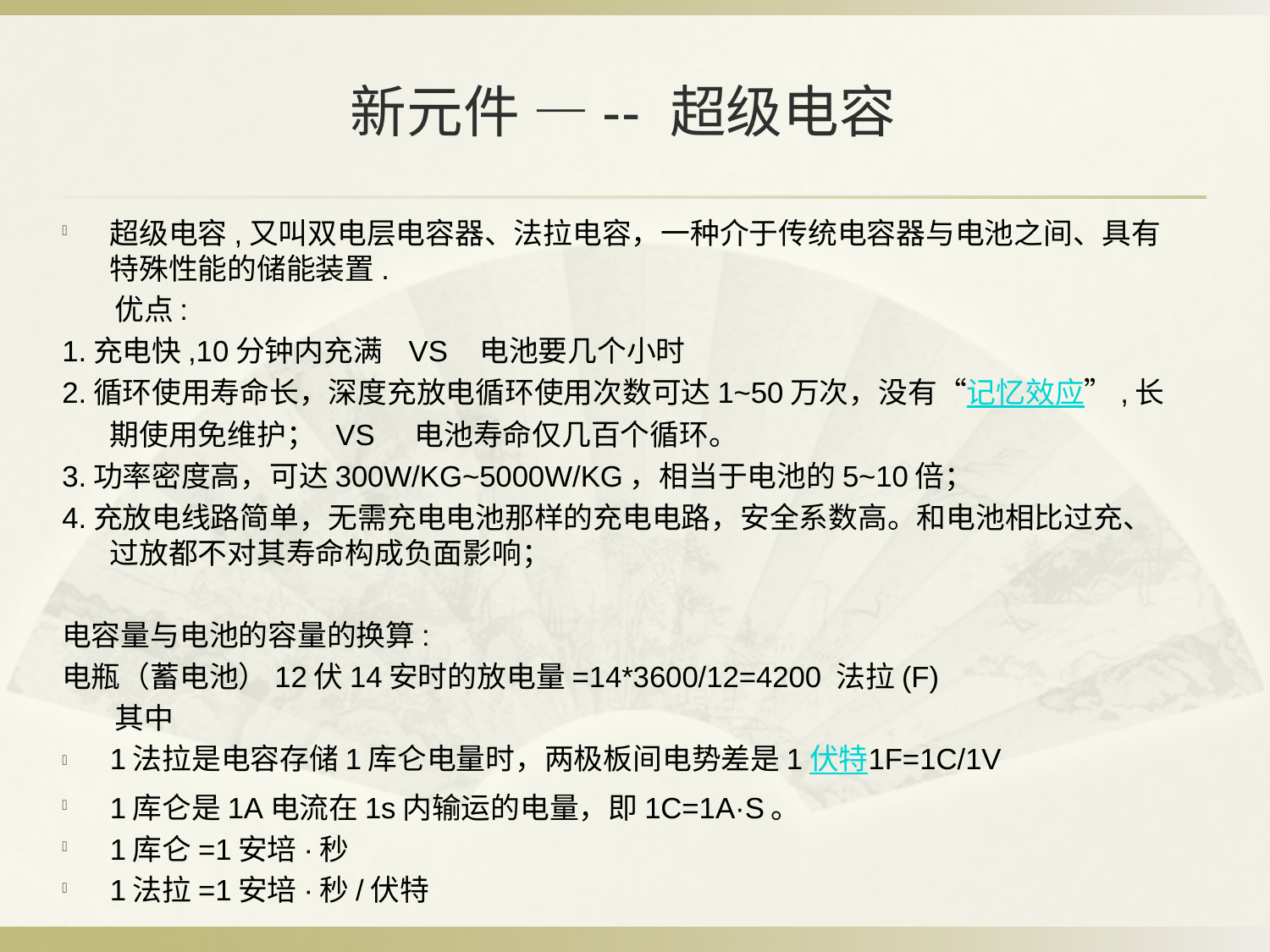

# 新元件 —-- 超级电容
超级电容,又叫双电层电容器、法拉电容，一种介于传统电容器与电池之间、具有特殊性能的储能装置.
       优点:
1.充电快,10分钟内充满   VS   电池要几个小时
2.循环使用寿命长，深度充放电循环使用次数可达1~50万次，没有“记忆效应”,长期使用免维护；  VS    电池寿命仅几百个循环。
3.功率密度高，可达300W/KG~5000W/KG，相当于电池的5~10倍；
4.充放电线路简单，无需充电电池那样的充电电路，安全系数高。和电池相比过充、过放都不对其寿命构成负面影响；

电容量与电池的容量的换算:
电瓶（蓄电池）12伏14安时的放电量=14*3600/12=4200 法拉(F)
       其中
1法拉是电容存储1库仑电量时，两极板间电势差是1伏特1F=1C/1V
1库仑是1A电流在1s内输运的电量，即1C=1A·S。
1库仑=1安培·秒
1法拉=1安培·秒/伏特